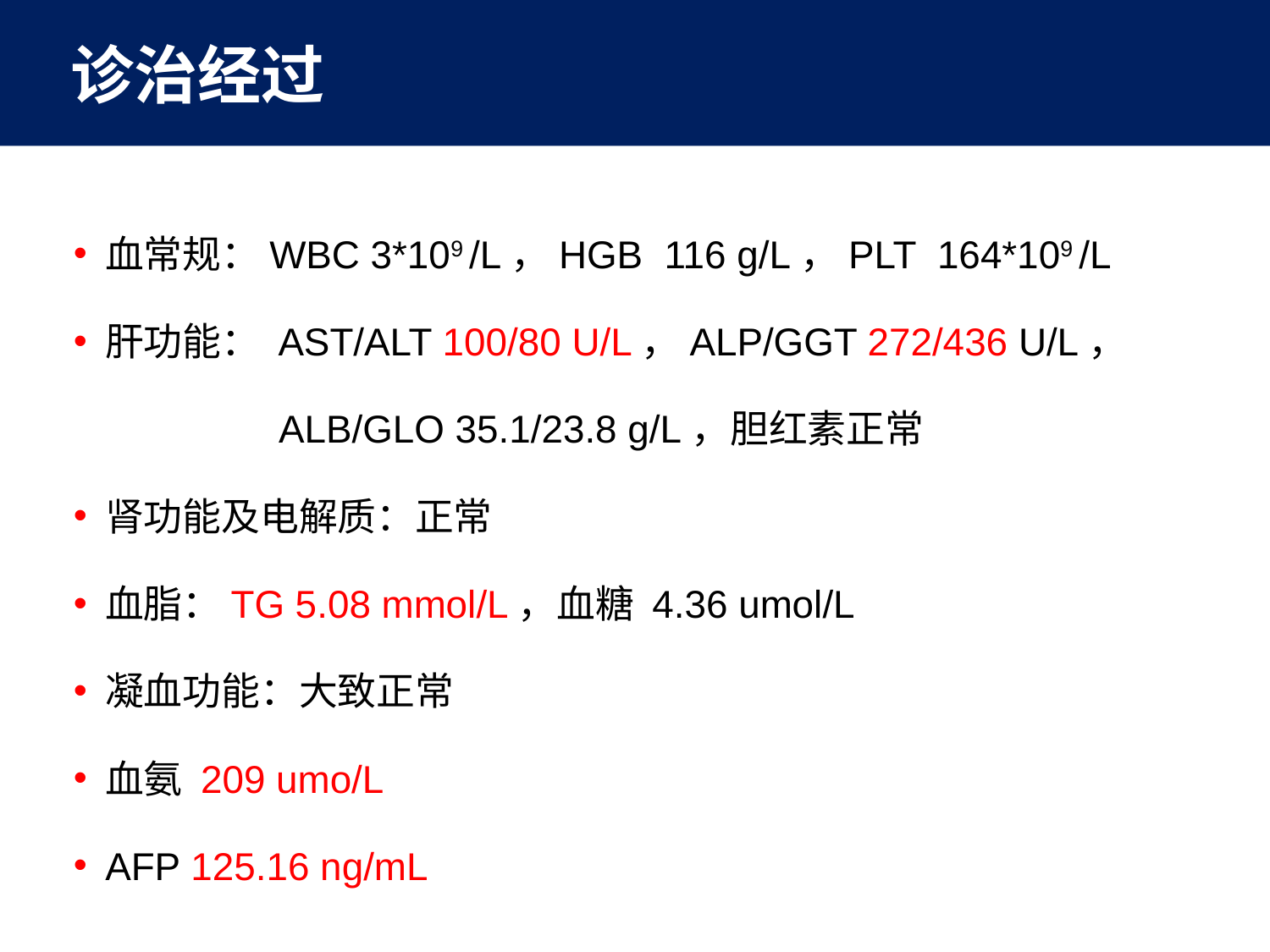

诊治经过
血常规：WBC 3*109 /L，HGB  116 g/L，PLT  164*109 /L
肝功能： AST/ALT 100/80 U/L，ALP/GGT 272/436 U/L，
                   ALB/GLO 35.1/23.8 g/L，胆红素正常
肾功能及电解质：正常
血脂：TG 5.08 mmol/L，血糖 4.36 umol/L
凝血功能：大致正常
血氨 209 umo/L
AFP 125.16 ng/mL